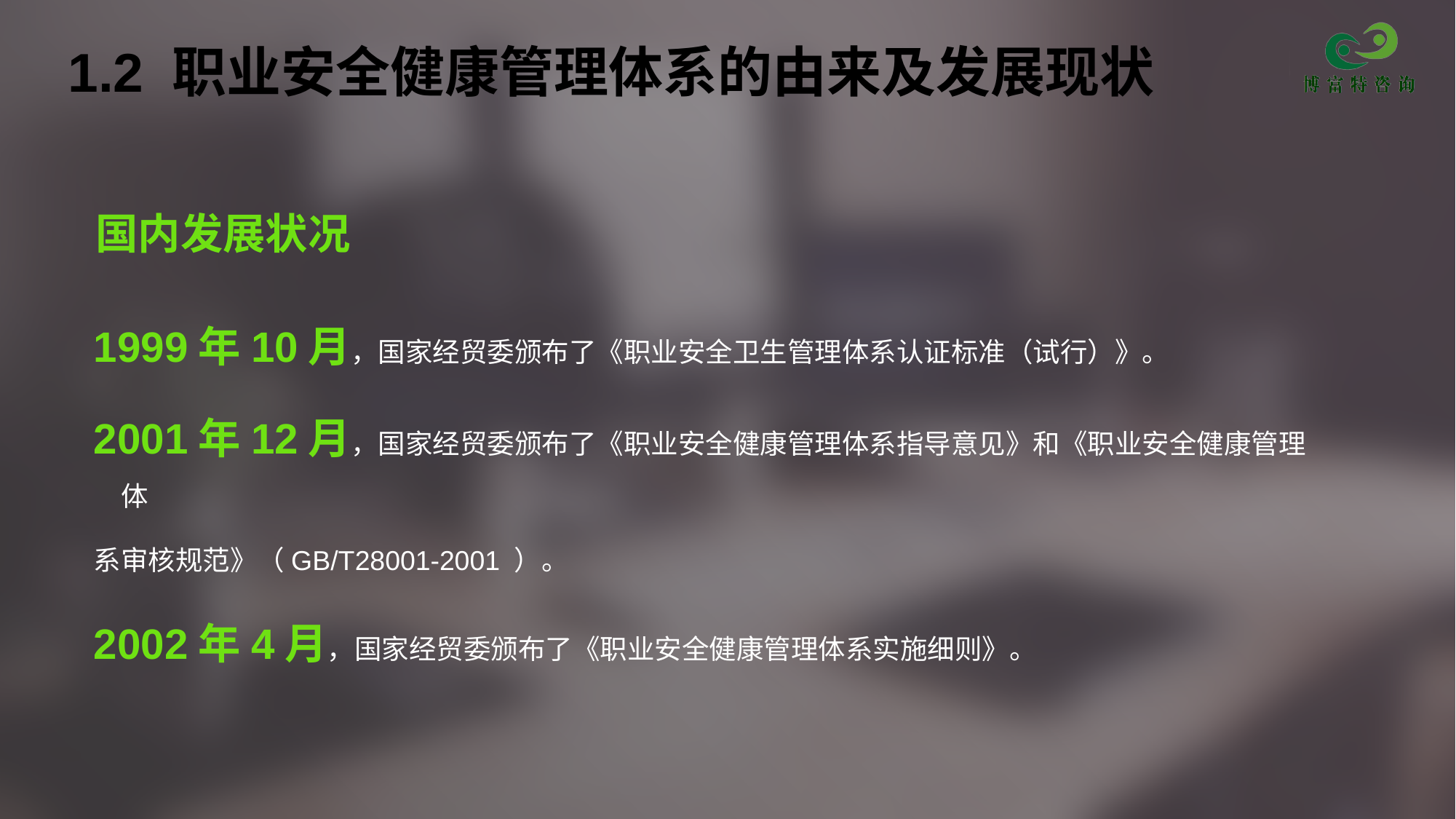

# 1.2 职业安全健康管理体系的由来及发展现状
国内发展状况
1999年10月，国家经贸委颁布了《职业安全卫生管理体系认证标准（试行）》。
2001年12月，国家经贸委颁布了《职业安全健康管理体系指导意见》和《职业安全健康管理体
系审核规范》（GB/T28001-2001 ）。
2002年4月，国家经贸委颁布了《职业安全健康管理体系实施细则》。